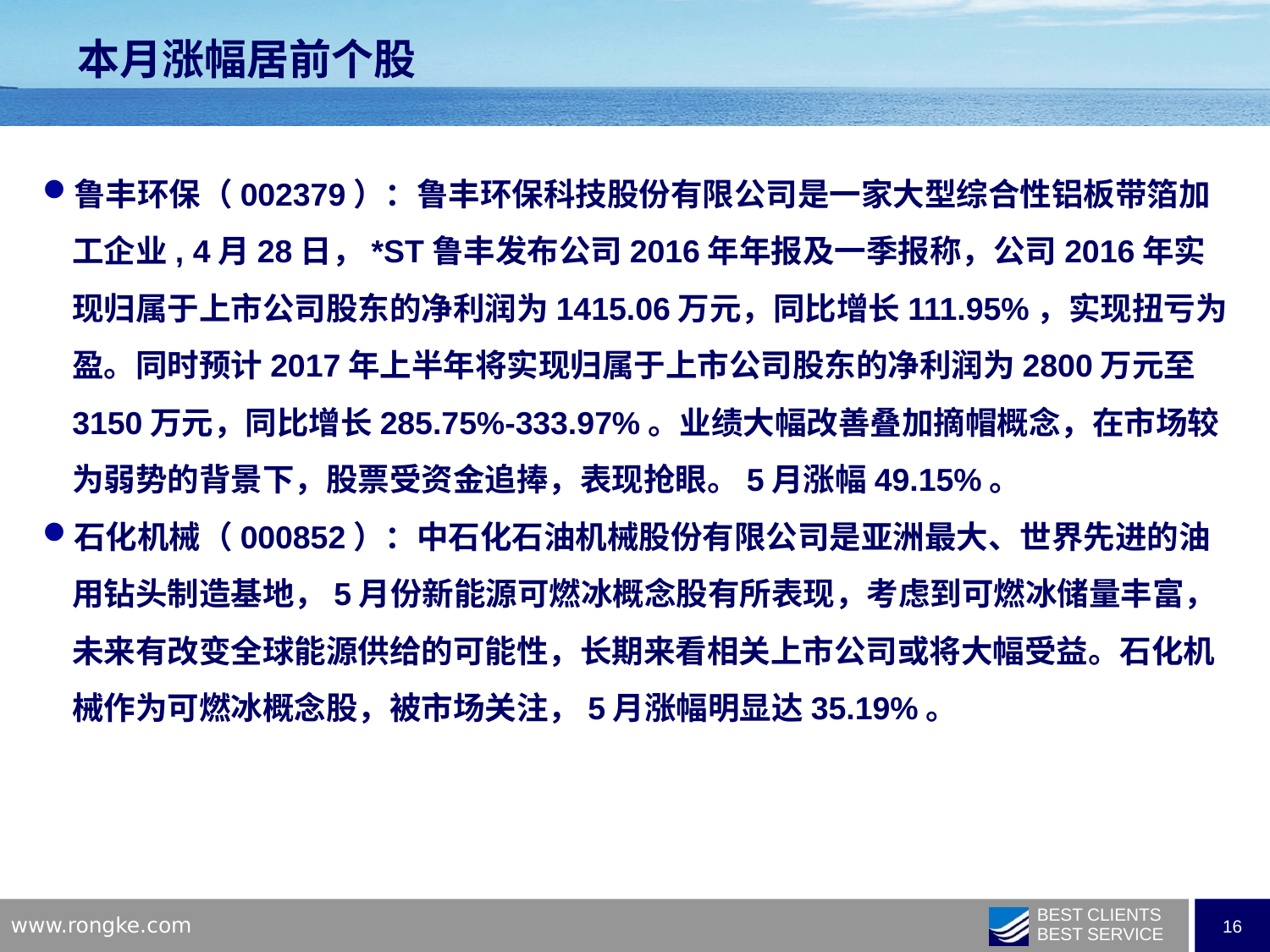

本月涨幅居前个股
鲁丰环保（002379）：鲁丰环保科技股份有限公司是一家大型综合性铝板带箔加工企业, 4月28日，*ST鲁丰发布公司2016年年报及一季报称，公司2016年实现归属于上市公司股东的净利润为1415.06万元，同比增长111.95%，实现扭亏为盈。同时预计2017年上半年将实现归属于上市公司股东的净利润为2800万元至3150万元，同比增长285.75%-333.97%。业绩大幅改善叠加摘帽概念，在市场较为弱势的背景下，股票受资金追捧，表现抢眼。5月涨幅49.15%。
石化机械（000852）：中石化石油机械股份有限公司是亚洲最大、世界先进的油用钻头制造基地，5月份新能源可燃冰概念股有所表现，考虑到可燃冰储量丰富，未来有改变全球能源供给的可能性，长期来看相关上市公司或将大幅受益。石化机械作为可燃冰概念股，被市场关注，5月涨幅明显达35.19%。